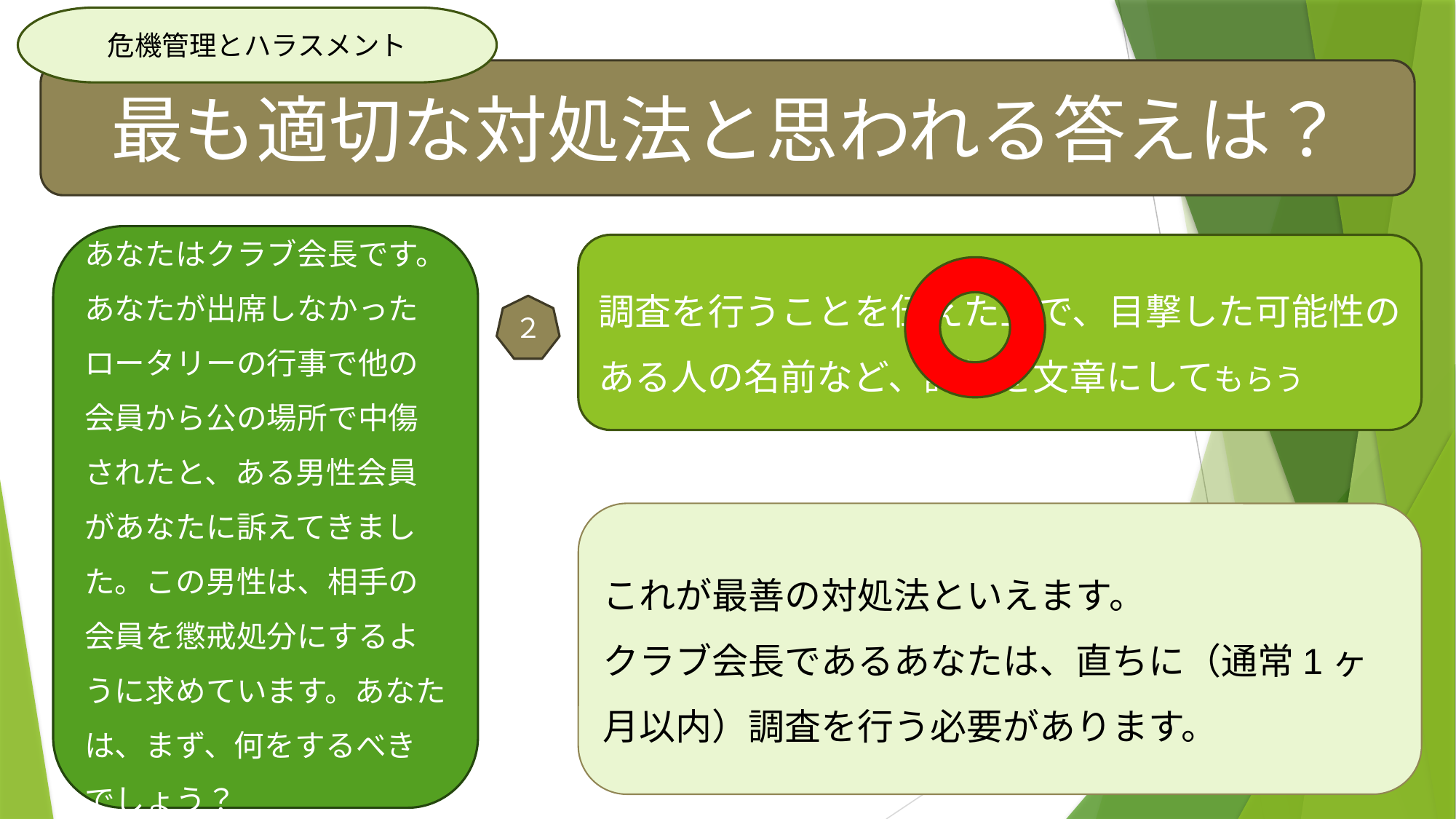

危機管理とハラスメント
最も適切な対処法と思われる答えは？
あなたはクラブ会長です。あなたが出席しなかったロータリーの行事で他の会員から公の場所で中傷されたと、ある男性会員があなたに訴えてきました。この男性は、相手の会員を懲戒処分にするように求めています。あなたは、まず、何をするべきでしょう？
調査を行うことを伝えた上で、目撃した可能性のある人の名前など、詳細を文章にしてもらう

２
これが最善の対処法といえます。
クラブ会長であるあなたは、直ちに（通常1ヶ月以内）調査を行う必要があります。